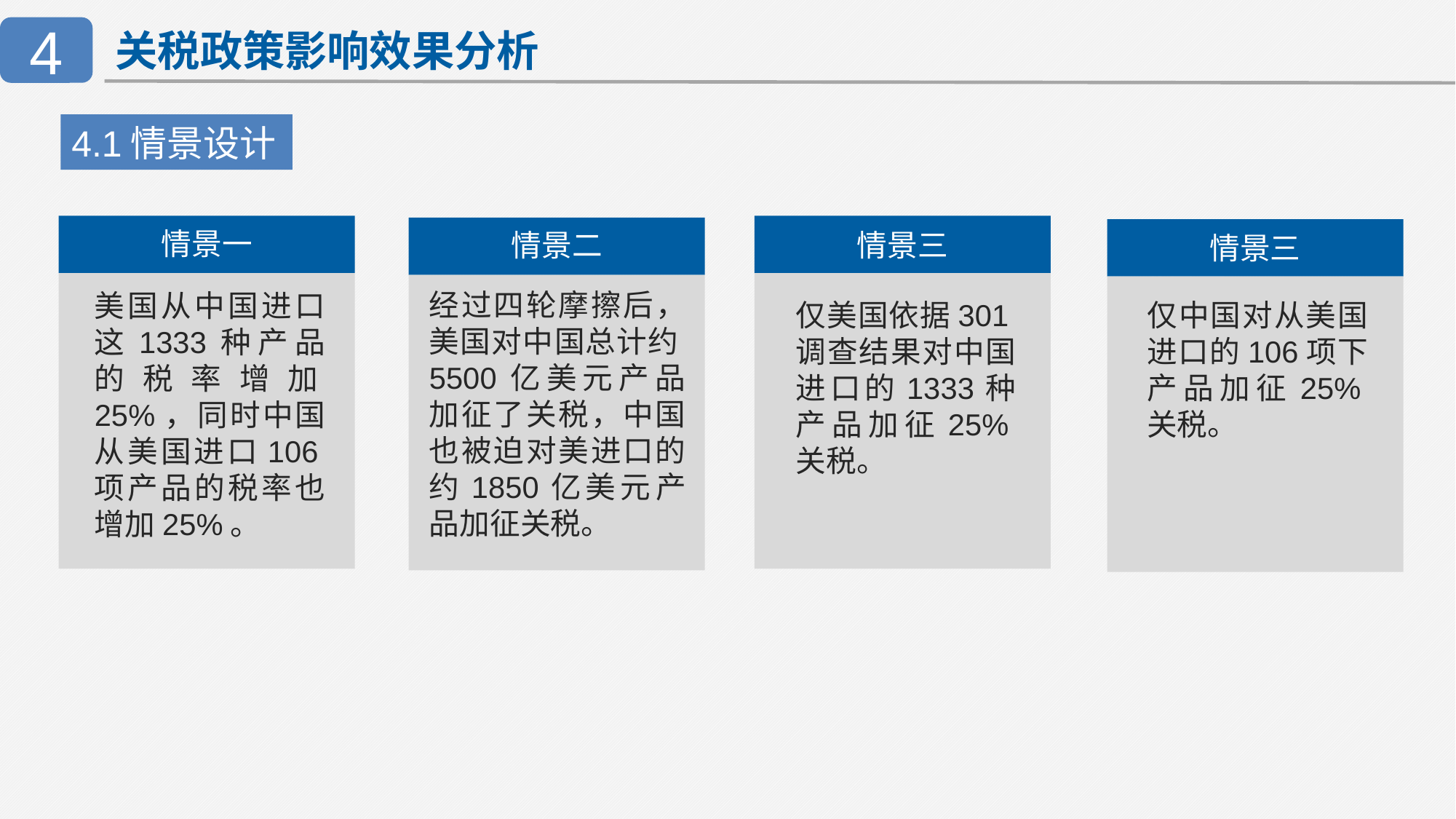

4
关税政策影响效果分析
4.1情景设计

情景一

情景三
情景二
情景三
项目四

经过四轮摩擦后，美国对中国总计约5500亿美元产品加征了关税，中国也被迫对美进口的约1850亿美元产品加征关税。
美国从中国进口这1333种产品的税率增加25%，同时中国从美国进口106项产品的税率也增加25%。
仅美国依据301调查结果对中国进口的1333种产品加征25%关税。
仅中国对从美国进口的106项下产品加征25%关税。